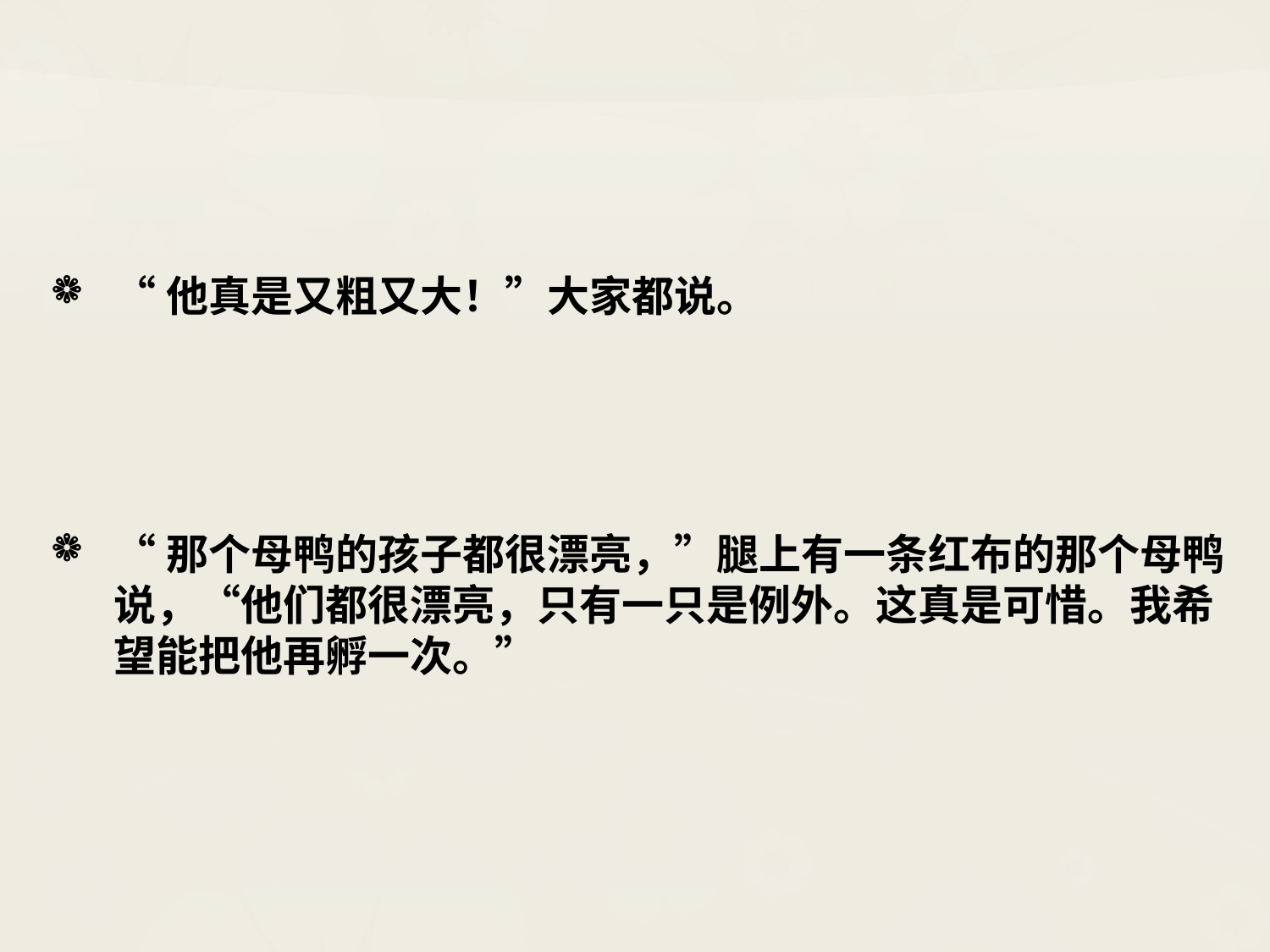

“他真是又粗又大！”大家都说。

“那个母鸭的孩子都很漂亮，”腿上有一条红布的那个母鸭说，“他们都很漂亮，只有一只是例外。这真是可惜。我希望能把他再孵一次。”